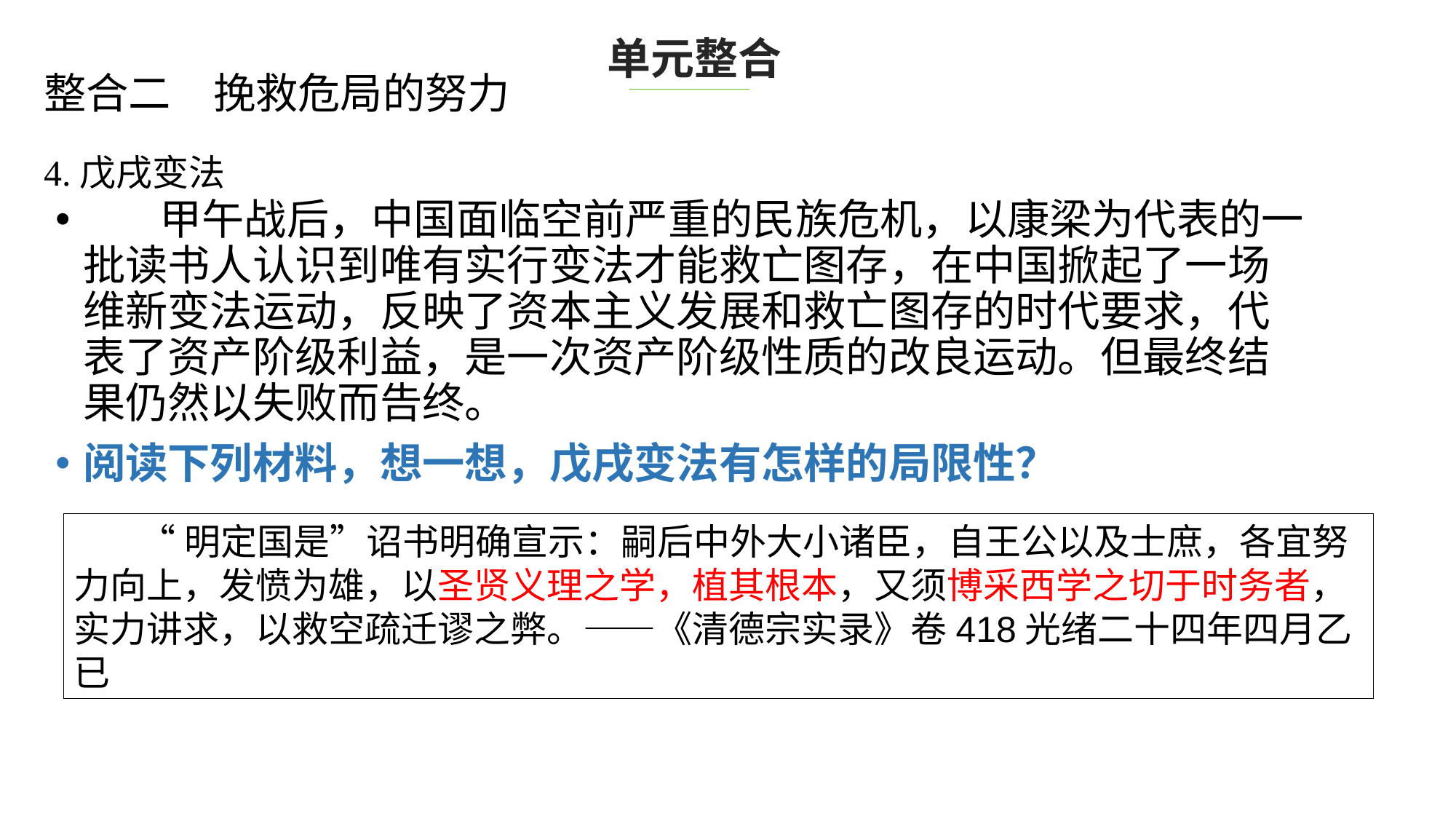

单元整合
整合二　挽救危局的努力

4.戊戌变法
       甲午战后，中国面临空前严重的民族危机，以康梁为代表的一批读书人认识到唯有实行变法才能救亡图存，在中国掀起了一场维新变法运动，反映了资本主义发展和救亡图存的时代要求，代表了资产阶级利益，是一次资产阶级性质的改良运动。但最终结果仍然以失败而告终。
阅读下列材料，想一想，戊戌变法有怎样的局限性？
        “明定国是”诏书明确宣示：嗣后中外大小诸臣，自王公以及士庶，各宜努力向上，发愤为雄，以圣贤义理之学，植其根本，又须博采西学之切于时务者，实力讲求，以救空疏迁谬之弊。——《清德宗实录》卷418光绪二十四年四月乙已